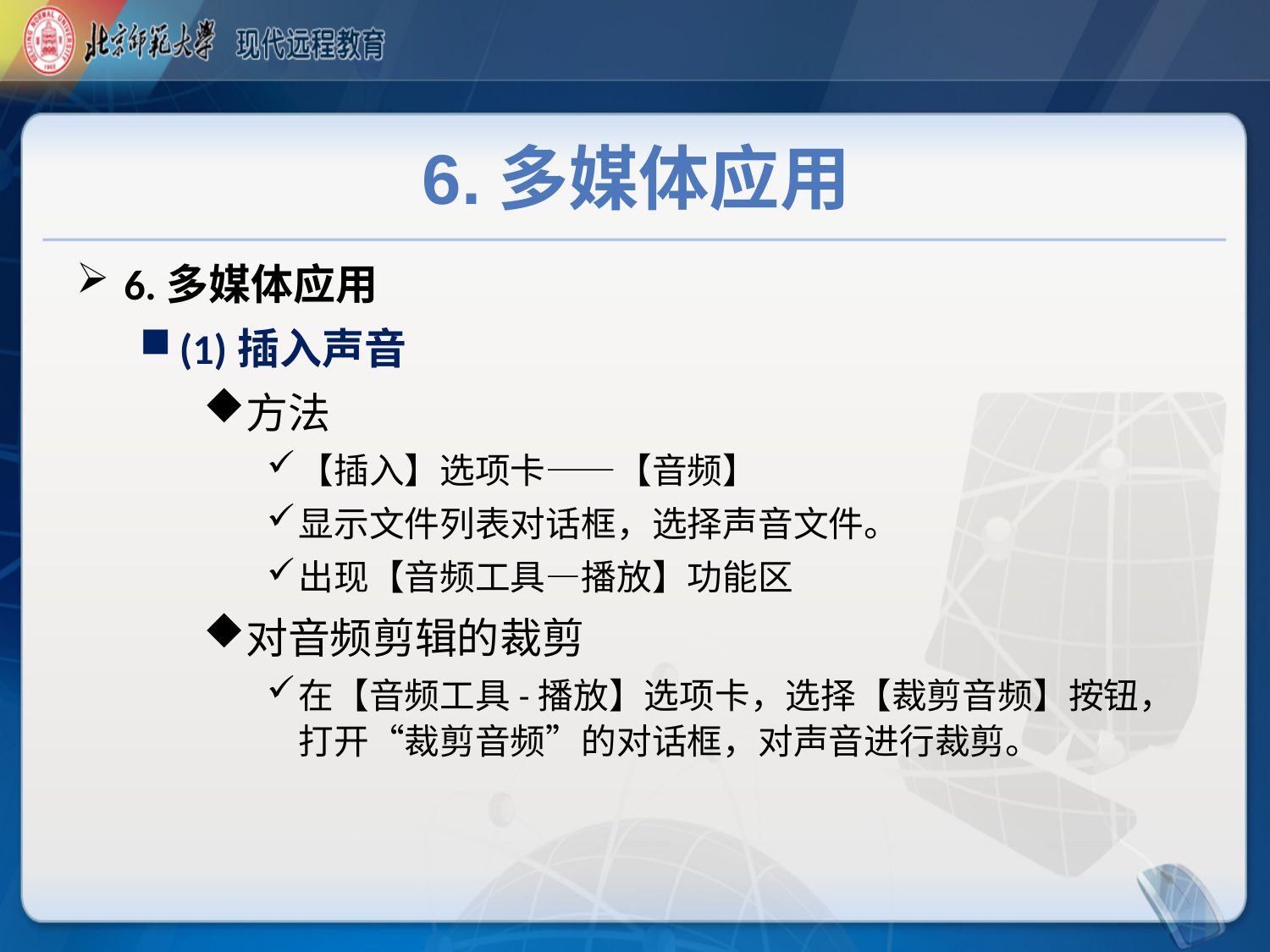

# 6.多媒体应用
6.多媒体应用
(1)插入声音
方法
【插入】选项卡——【音频】
显示文件列表对话框，选择声音文件。
出现【音频工具—播放】功能区
对音频剪辑的裁剪
在【音频工具-播放】选项卡，选择【裁剪音频】按钮，打开“裁剪音频”的对话框，对声音进行裁剪。